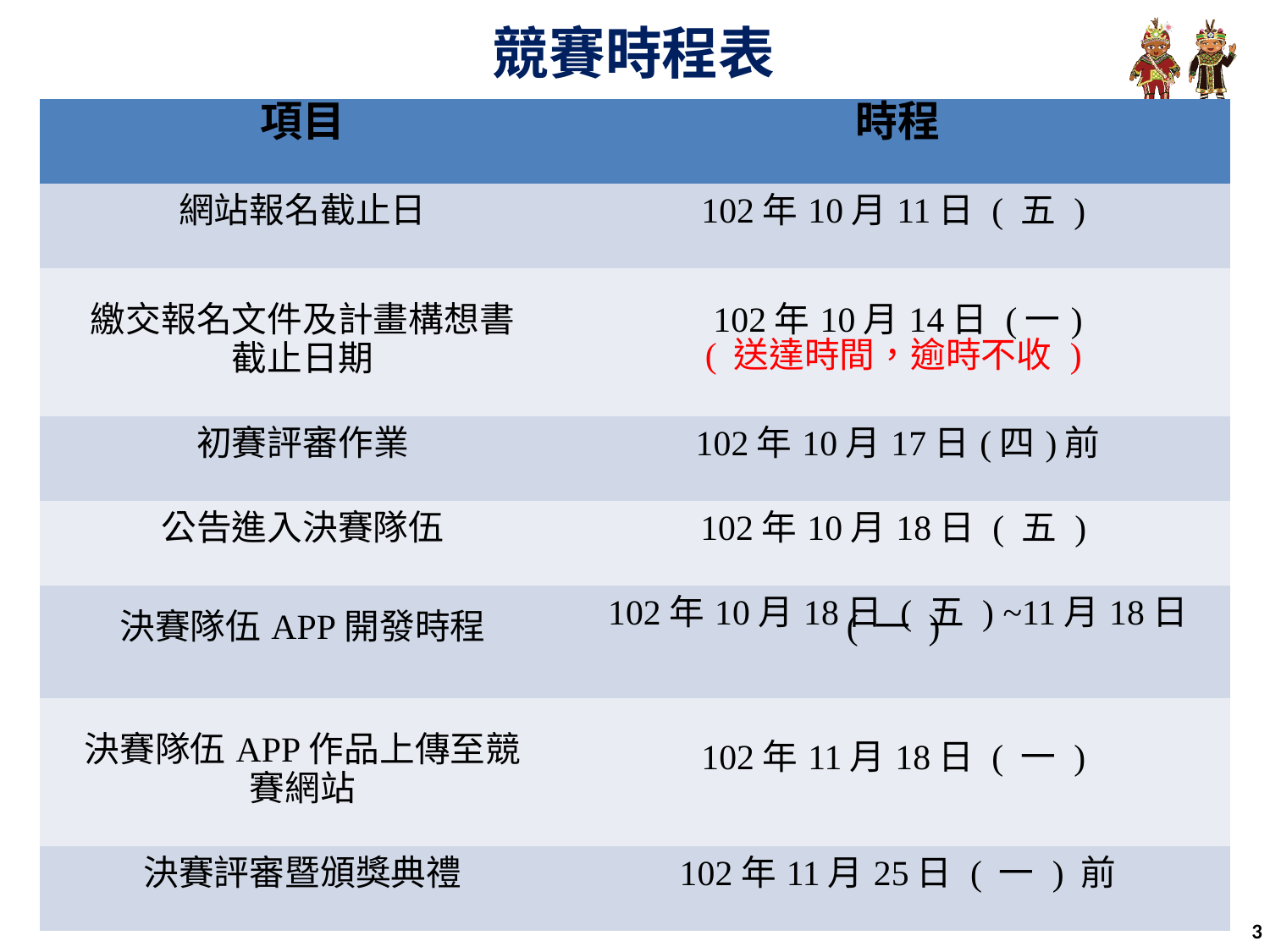

競賽時程表
| 項目 | 時程 |
| --- | --- |
| 網站報名截止日 | 102年10月11日 ( 五 ) |
| 繳交報名文件及計畫構想書截止日期 | 102年10月14日 (一) ( 送達時間，逾時不收 ) |
| 初賽評審作業 | 102年10月17日(四)前 |
| 公告進入決賽隊伍 | 102年10月18日 ( 五 ) |
| 決賽隊伍APP開發時程 | 102年10月18日 ( 五 ) ~11月18日 ( 一 ) |
| 決賽隊伍APP作品上傳至競賽網站 | 102年11月18日 ( 一 ) |
| 決賽評審暨頒獎典禮 | 102年11月25日 ( 一 ) 前 |
3